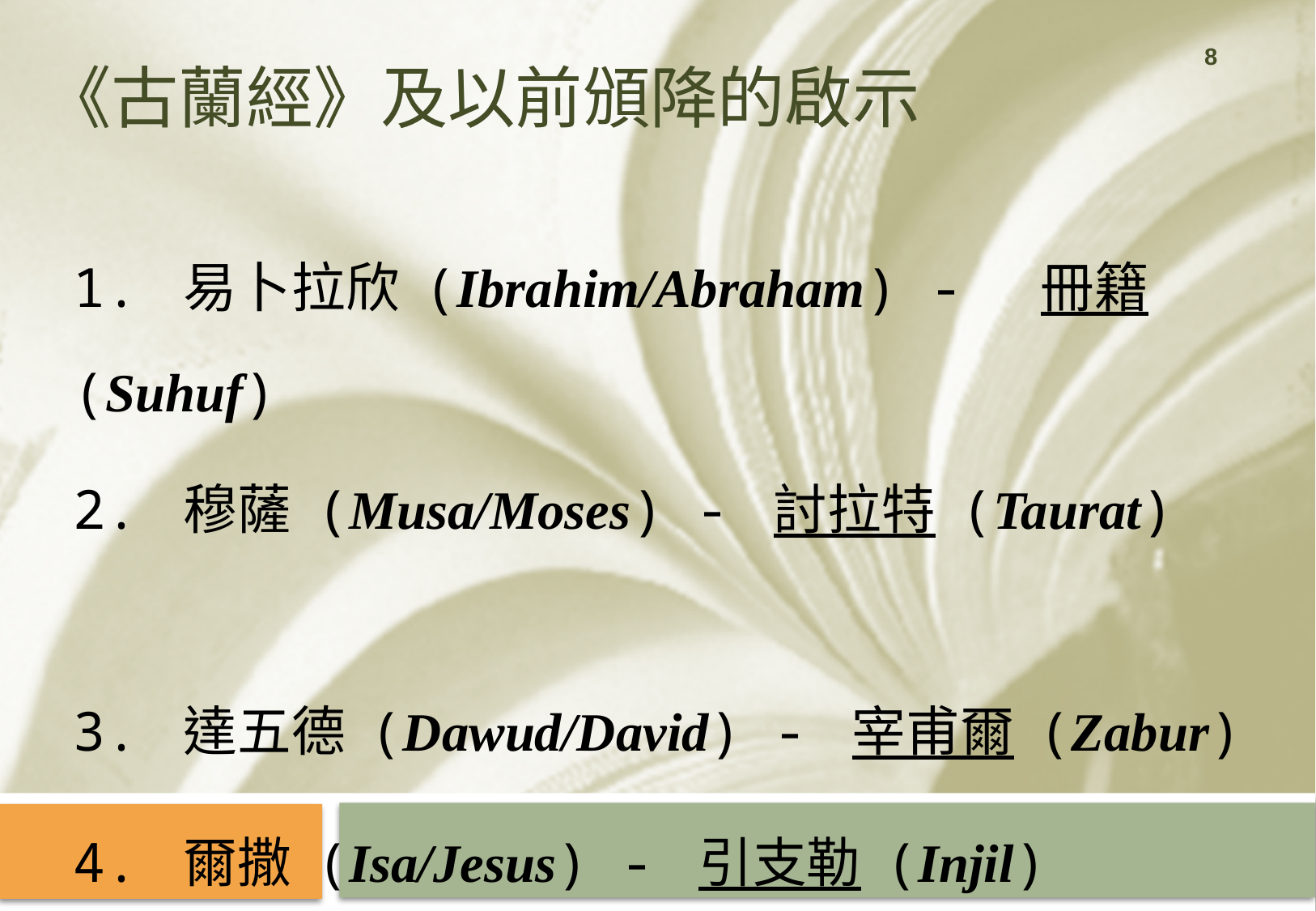

8
《古蘭經》及以前頒降的啟示
1. 易卜拉欣 (Ibrahim/Abraham) -  冊籍 (Suhuf)
2. 穆薩 (Musa/Moses) - 討拉特 (Taurat)
3. 達五德 (Dawud/David) - 宰甫爾 (Zabur)
4. 爾撒 (Isa/Jesus) - 引支勒 (Injil)
5. 穆罕默德 (Muhammad) - 古蘭經 (Qur’an)